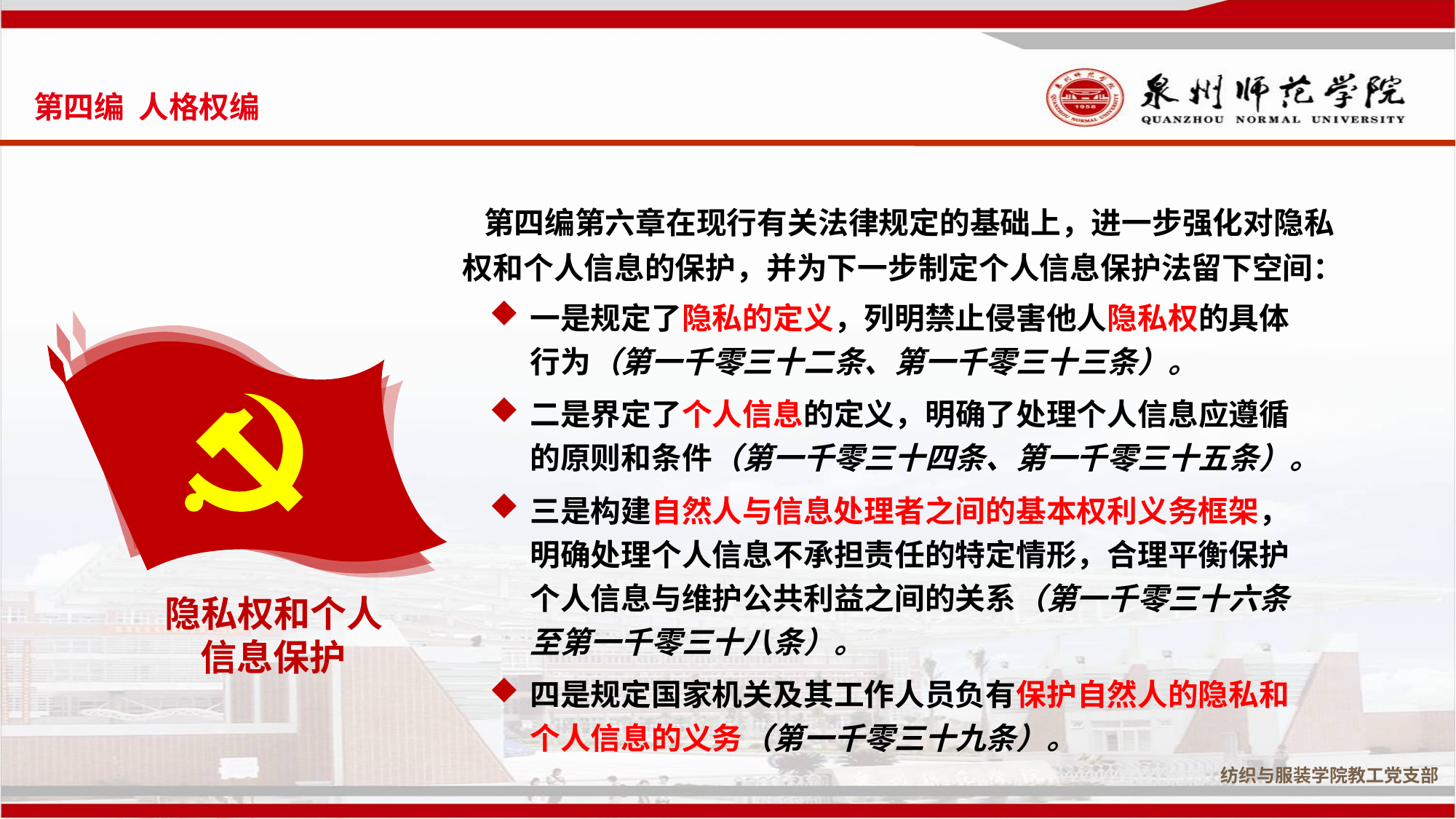

第四编  人格权编
  第四编第六章在现行有关法律规定的基础上，进一步强化对隐私权和个人信息的保护，并为下一步制定个人信息保护法留下空间：
一是规定了隐私的定义，列明禁止侵害他人隐私权的具体行为（第一千零三十二条、第一千零三十三条）。
二是界定了个人信息的定义，明确了处理个人信息应遵循的原则和条件（第一千零三十四条、第一千零三十五条）。
三是构建自然人与信息处理者之间的基本权利义务框架，明确处理个人信息不承担责任的特定情形，合理平衡保护个人信息与维护公共利益之间的关系（第一千零三十六条至第一千零三十八条）。
四是规定国家机关及其工作人员负有保护自然人的隐私和个人信息的义务（第一千零三十九条）。

隐私权和个人信息保护
纺织与服装学院教工党支部